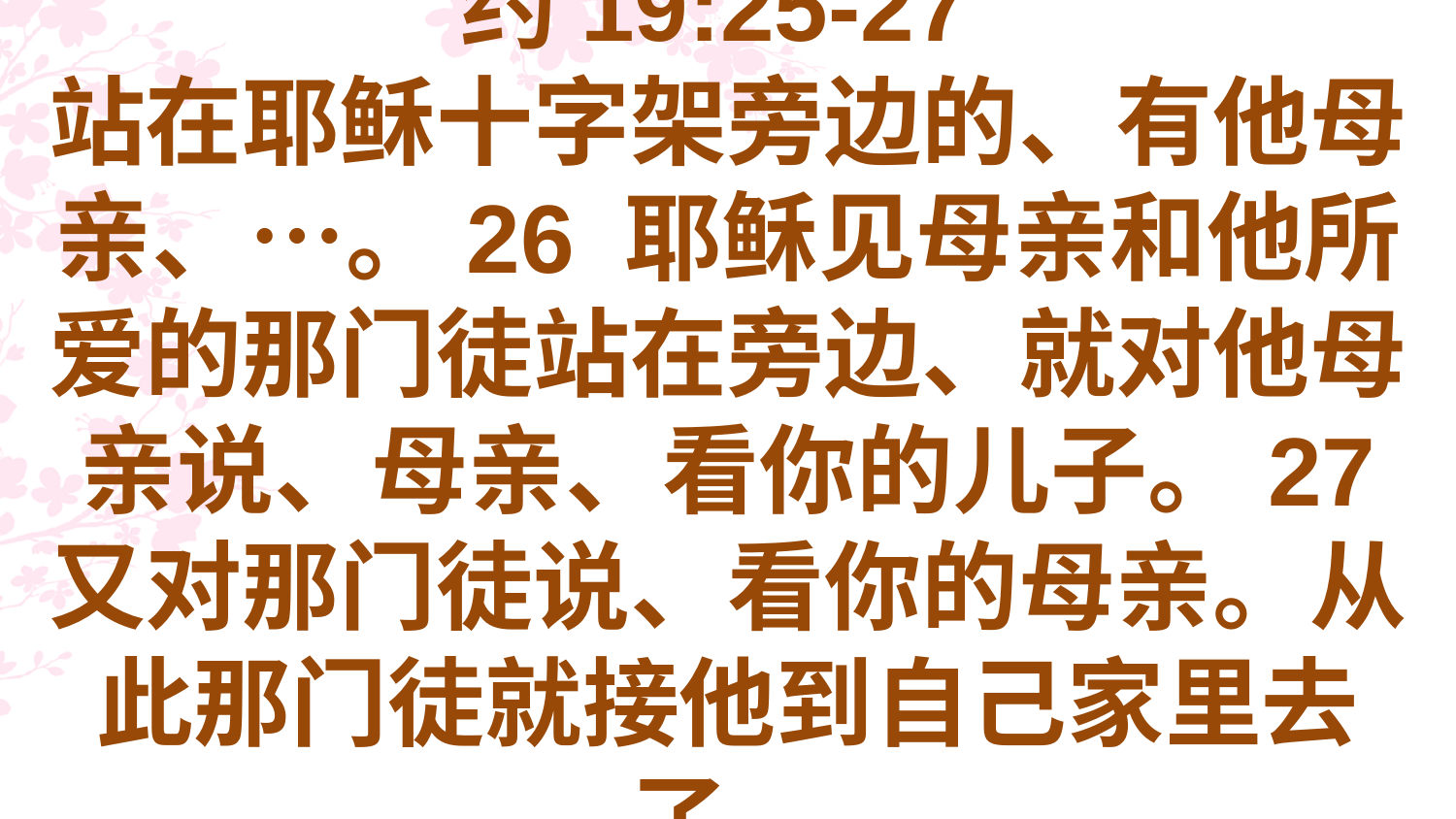

约19:25-27
站在耶稣十字架旁边的、有他母亲、…。26 耶稣见母亲和他所爱的那门徒站在旁边、就对他母亲说、母亲、看你的儿子。27 又对那门徒说、看你的母亲。从此那门徒就接他到自己家里去了。